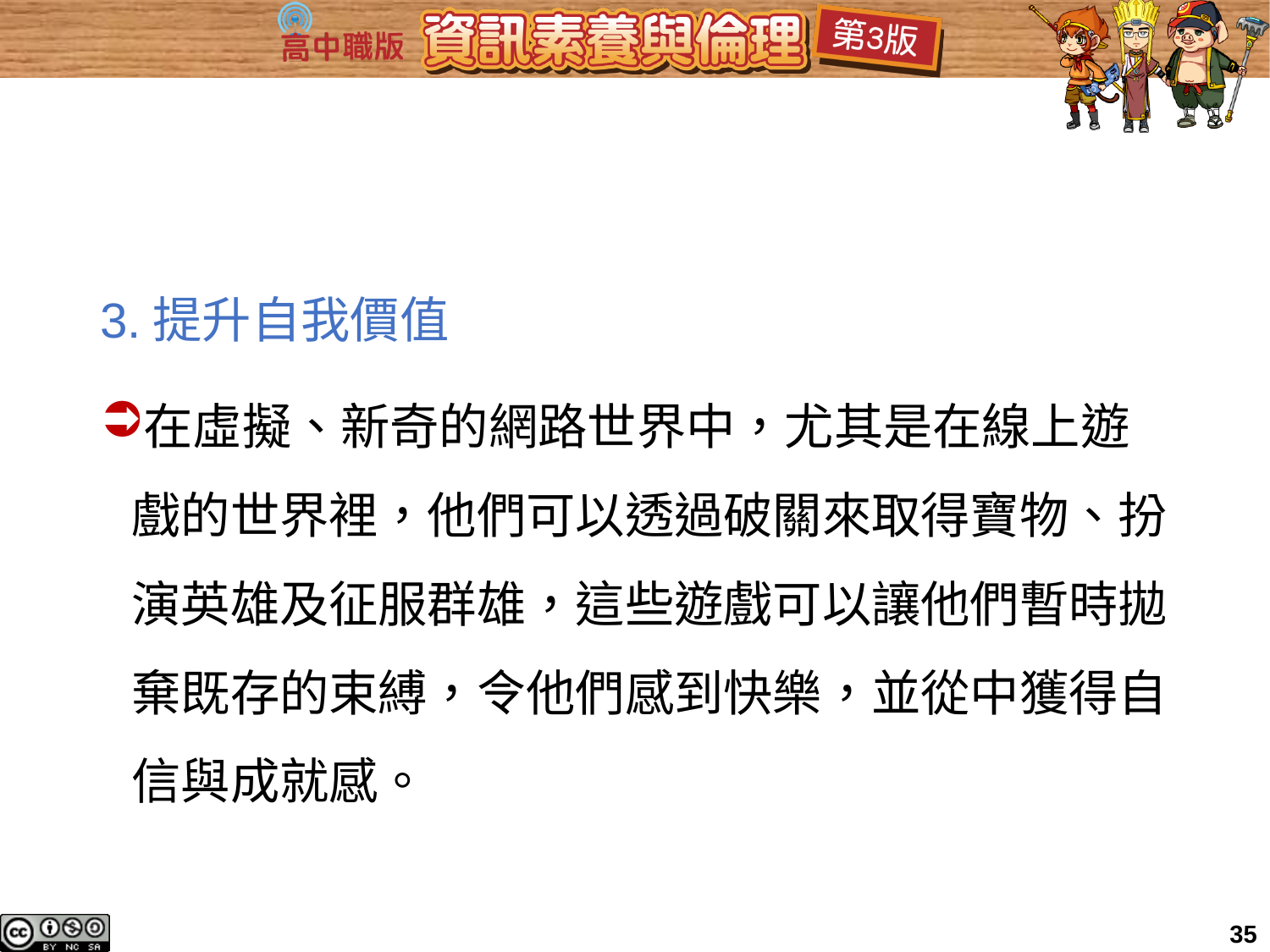

#
3.提升自我價值
在虛擬、新奇的網路世界中，尤其是在線上遊戲的世界裡，他們可以透過破關來取得寶物、扮演英雄及征服群雄，這些遊戲可以讓他們暫時拋棄既存的束縛，令他們感到快樂，並從中獲得自信與成就感。
35